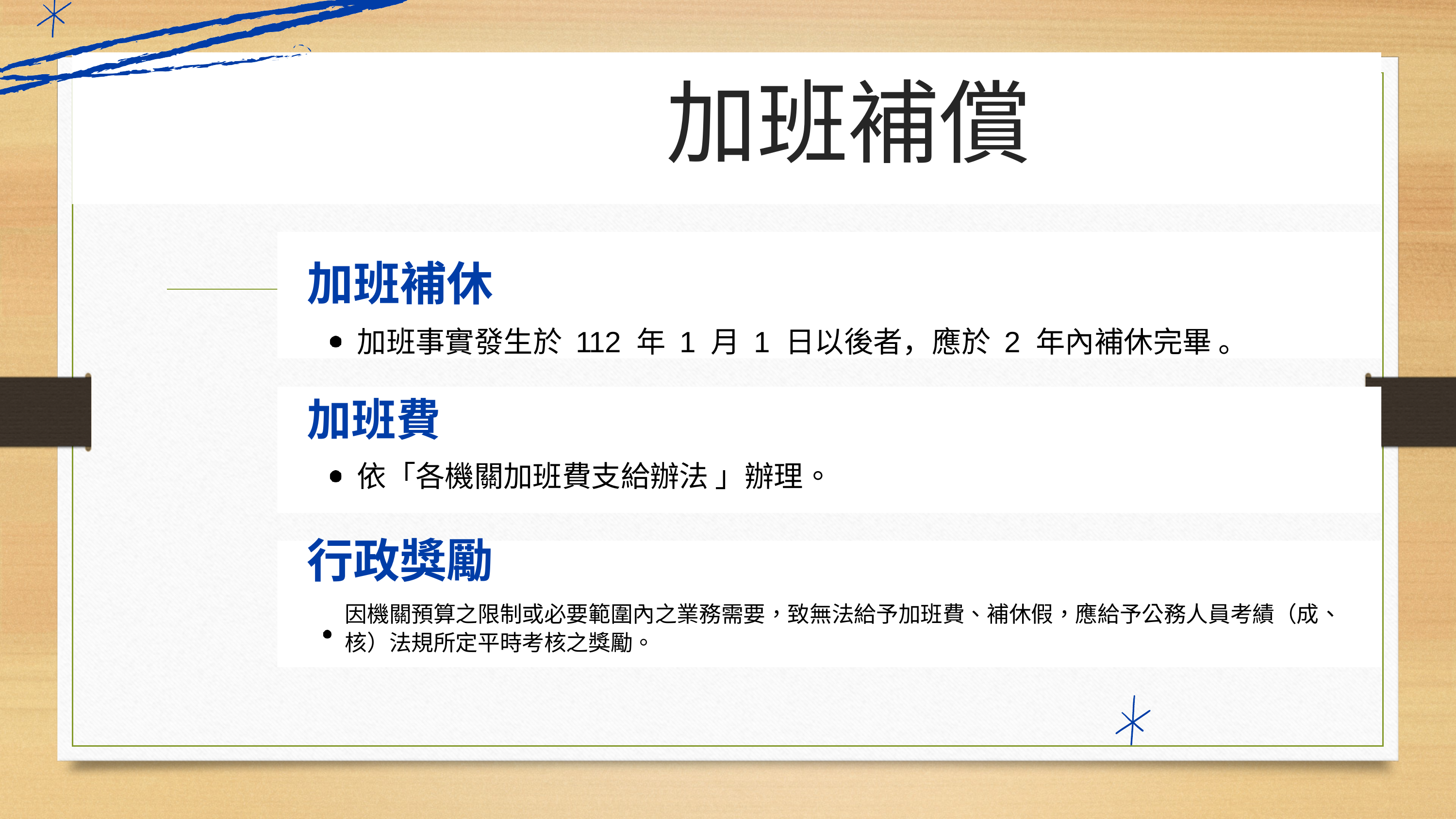

# 加班補償

加班補休
加班事實發⽣於 112 年 1 ⽉ 1 ⽇以後者，應於 2 年內補休完畢 。
加班費
依「各機關加班費支給辦法 」辦理。

行政獎勵
因機關預算之限制或必要範圍內之業務需要，致無法給予加班費、補休假，應給予公務⼈員考績（成、 核）法規所定平時考核之獎勵。